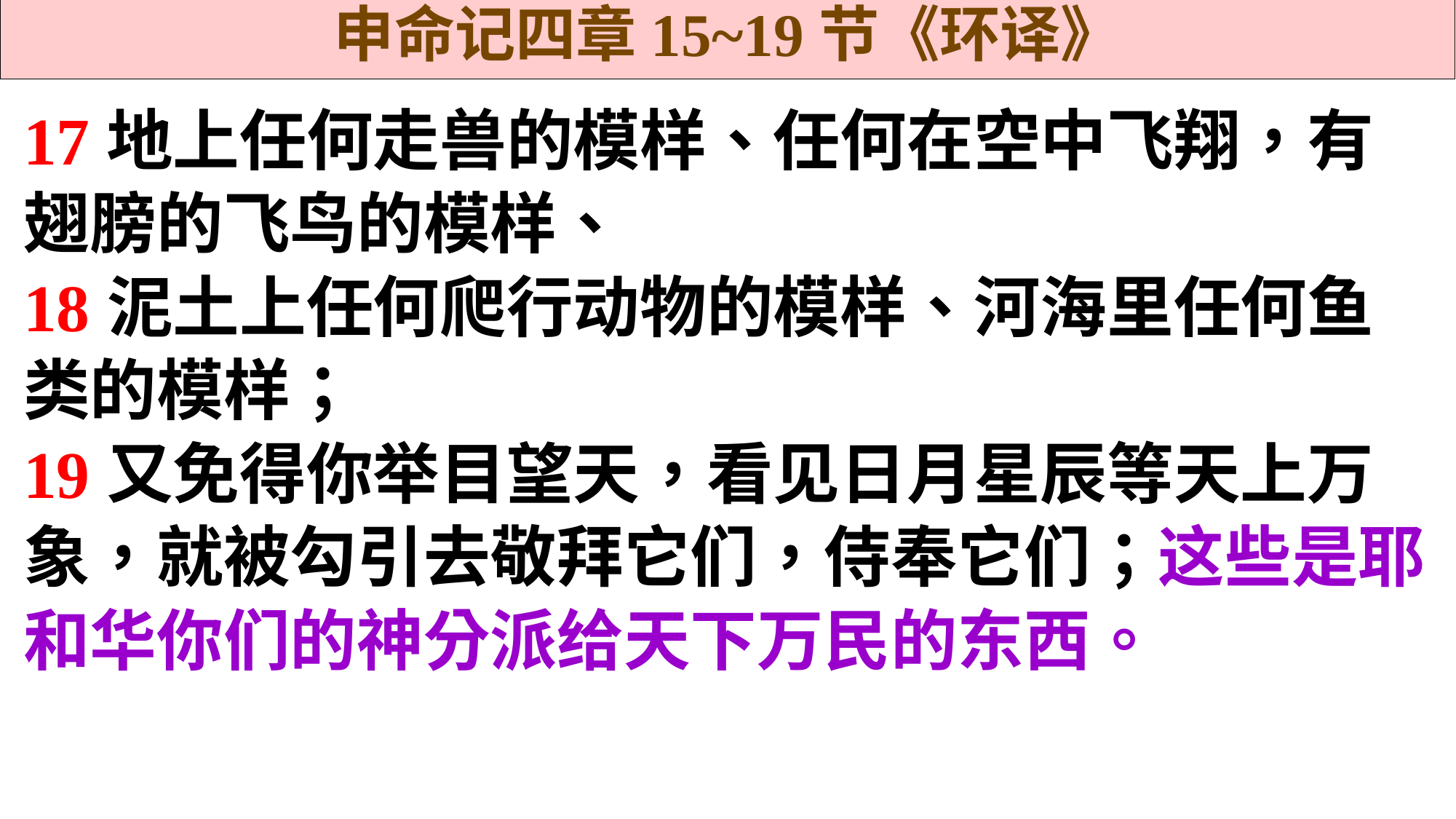

申命记四章15~19节《环译》
17地上任何走兽的模样、任何在空中飞翔，有翅膀的飞鸟的模样、
18泥土上任何爬行动物的模样、河海里任何鱼类的模样；
19又免得你举目望天，看见日月星辰等天上万象，就被勾引去敬拜它们，侍奉它们；这些是耶和华你们的神分派给天下万民的东西。